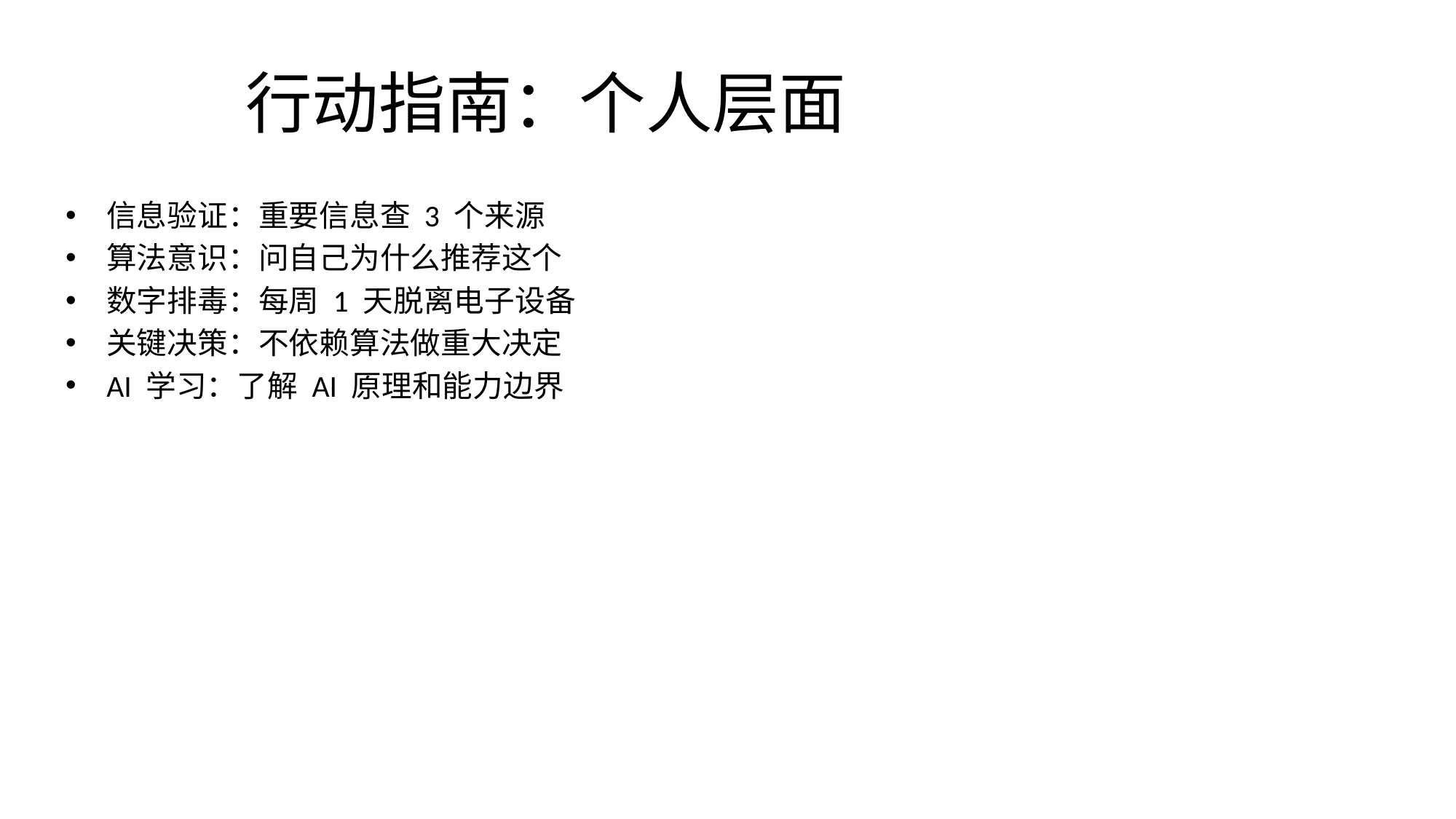

# 行动指南：个人层面
信息验证：重要信息查 3 个来源
算法意识：问自己为什么推荐这个
数字排毒：每周 1 天脱离电子设备
关键决策：不依赖算法做重大决定
AI 学习：了解 AI 原理和能力边界